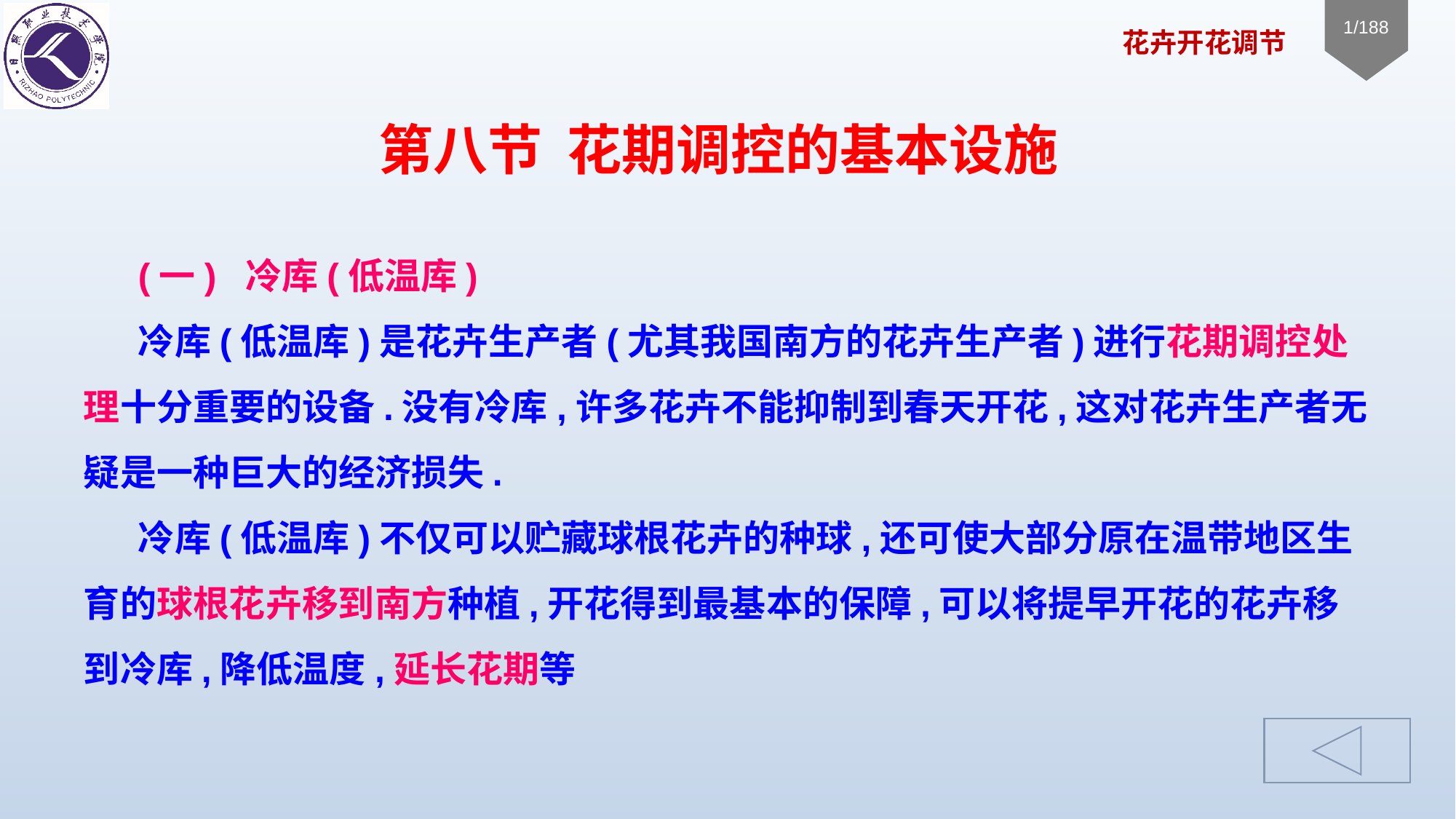

# 第八节  花期调控的基本设施
(一)  冷库(低温库)
冷库(低温库)是花卉生产者(尤其我国南方的花卉生产者)进行花期调控处理十分重要的设备.没有冷库,许多花卉不能抑制到春天开花,这对花卉生产者无疑是一种巨大的经济损失.
冷库(低温库)不仅可以贮藏球根花卉的种球,还可使大部分原在温带地区生育的球根花卉移到南方种植,开花得到最基本的保障,可以将提早开花的花卉移到冷库,降低温度,延长花期等